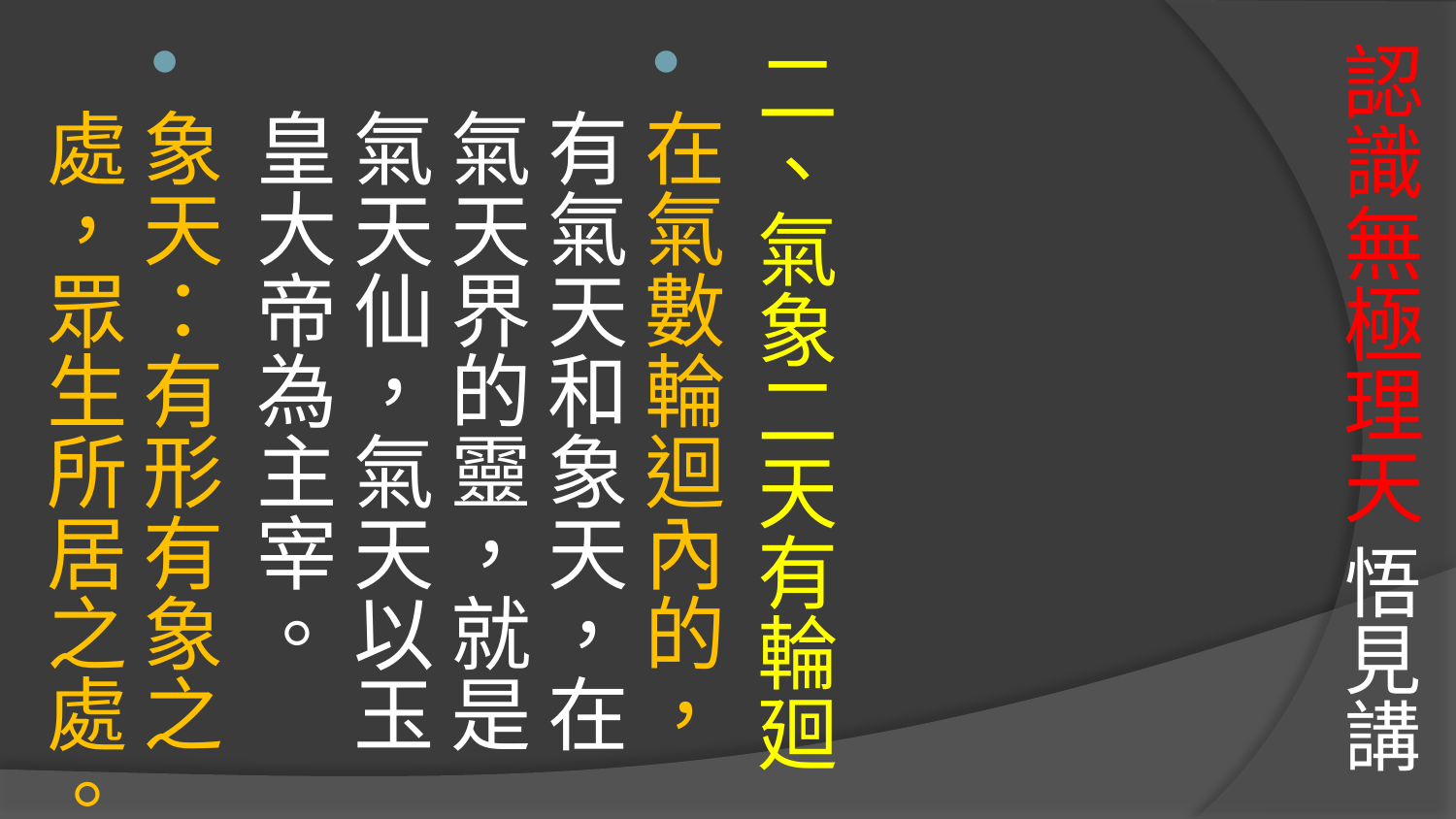

# 認識無極理天 悟見講
二、氣象二天有輪廻
在氣數輪迴內的，有氣天和象天，在氣天界的靈，就是氣天仙，氣天以玉皇大帝為主宰。
象天：有形有象之處，眾生所居之處。